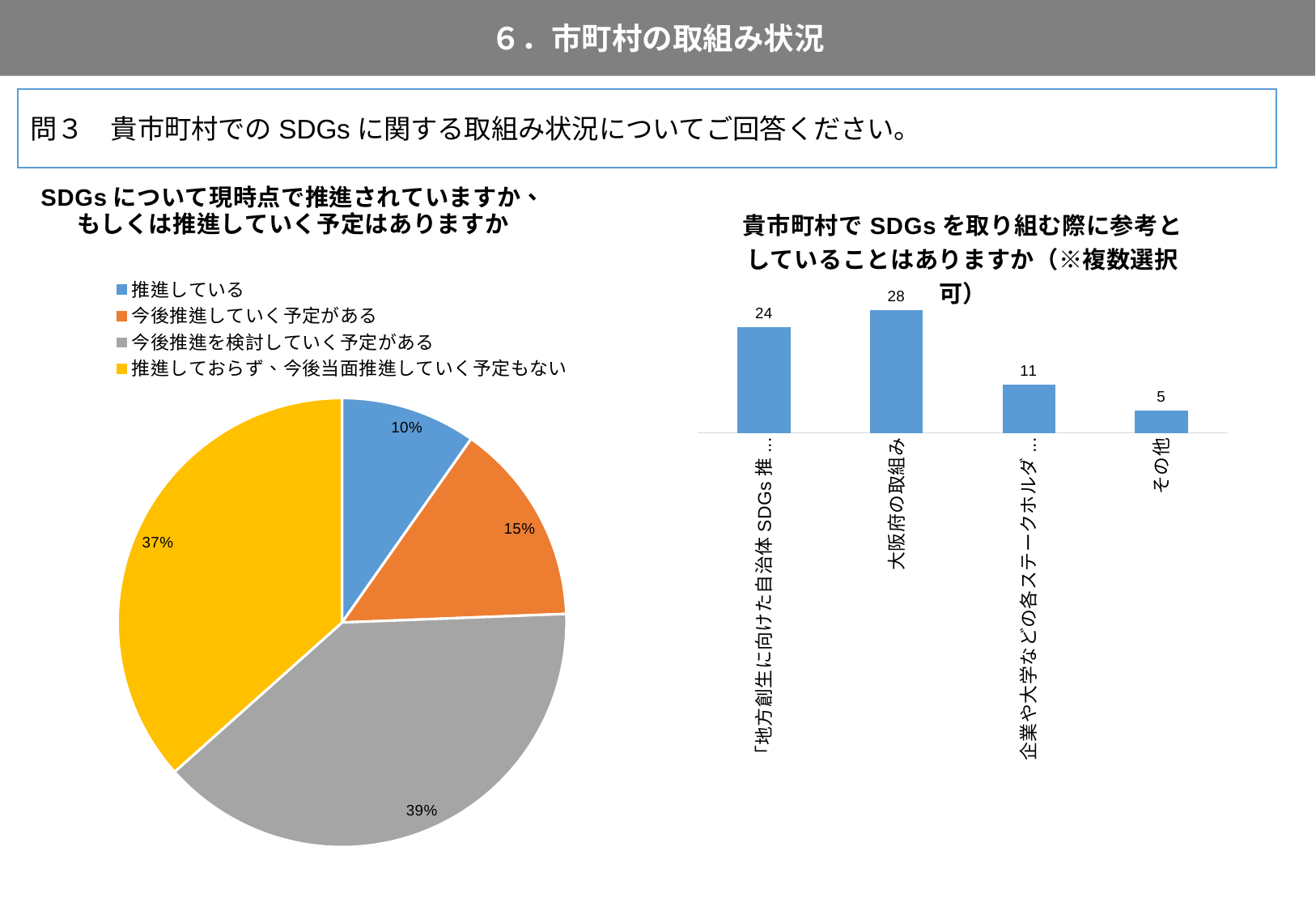

６．市町村の取組み状況
85
問３　貴市町村でのSDGsに関する取組み状況についてご回答ください。

### Chart: SDGsについて現時点で推進されていますか、
もしくは推進していく予定はありますか

| Category |  |
|---|---|
| 推進している　 | 4.0 |
| 今後推進していく予定がある | 6.0 |
| 今後推進を検討していく予定がある　　　 | 16.0 |
| 推進しておらず、今後当面推進していく予定もない | 15.0 |

### Chart: 貴市町村でSDGsを取り組む際に参考としていることはありますか（※複数選択可）

| Category |  |
|---|---|
| 「地方創生に向けた自治体SDGs推進のあり方コンセプト」などの国の動向 | 24.0 |
| 大阪府の取組み | 28.0 |
| 企業や大学などの各ステークホルダーの取組み | 11.0 |
| その他 | 5.0 |